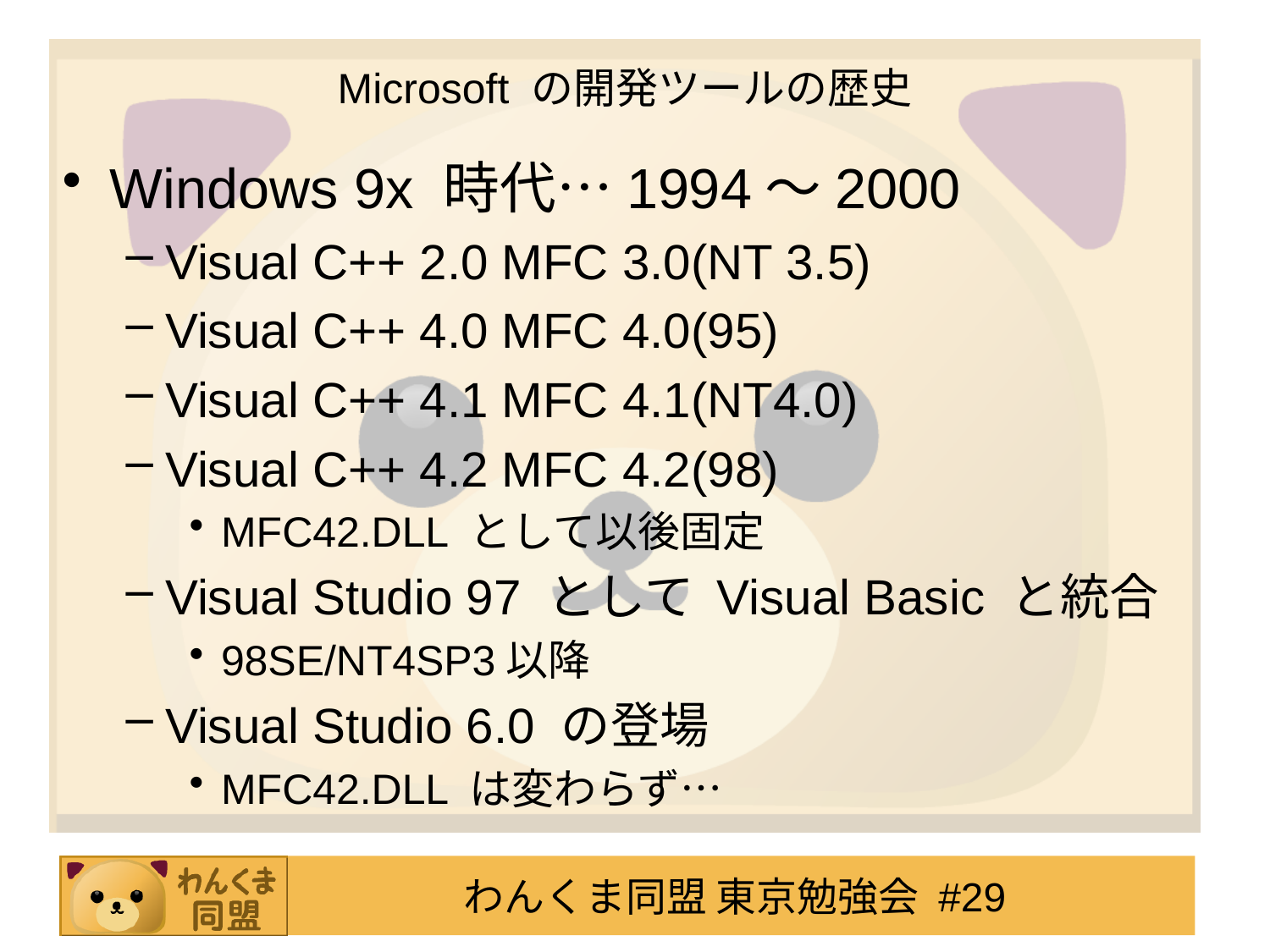

# Microsoft の開発ツールの歴史
Windows 9x 時代…1994～2000
Visual C++ 2.0 MFC 3.0(NT 3.5)
Visual C++ 4.0 MFC 4.0(95)
Visual C++ 4.1 MFC 4.1(NT4.0)
Visual C++ 4.2 MFC 4.2(98)
MFC42.DLL として以後固定
Visual Studio 97 として Visual Basic と統合
98SE/NT4SP3以降
Visual Studio 6.0 の登場
MFC42.DLL は変わらず…